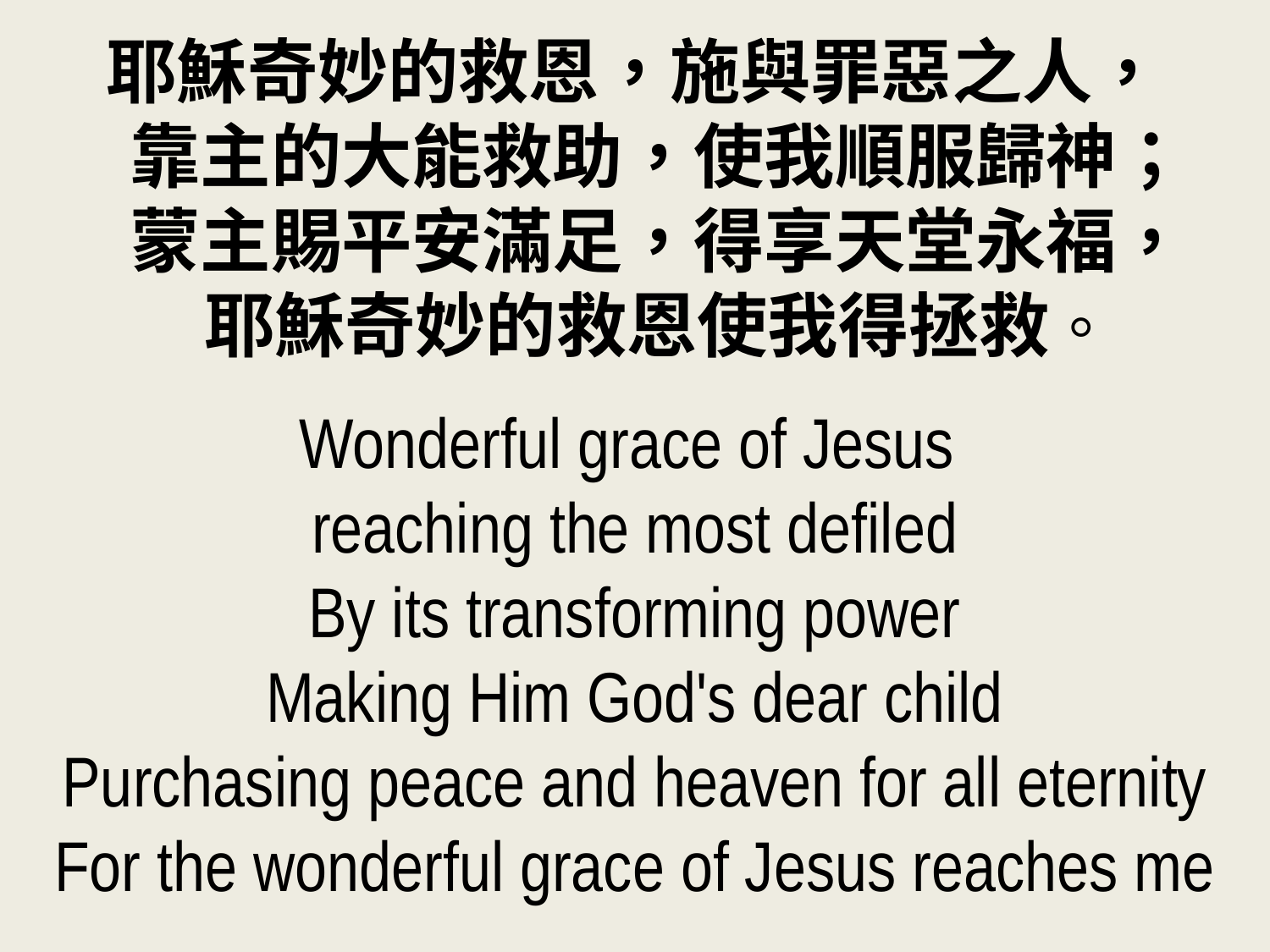

耶穌奇妙的救恩，施與罪惡之人，
靠主的大能救助，使我順服歸神；
蒙主賜平安滿足，得享天堂永福，
耶穌奇妙的救恩使我得拯救。
Wonderful grace of Jesus
reaching the most defiled
By its transforming power
Making Him God's dear child
Purchasing peace and heaven for all eternity
For the wonderful grace of Jesus reaches me